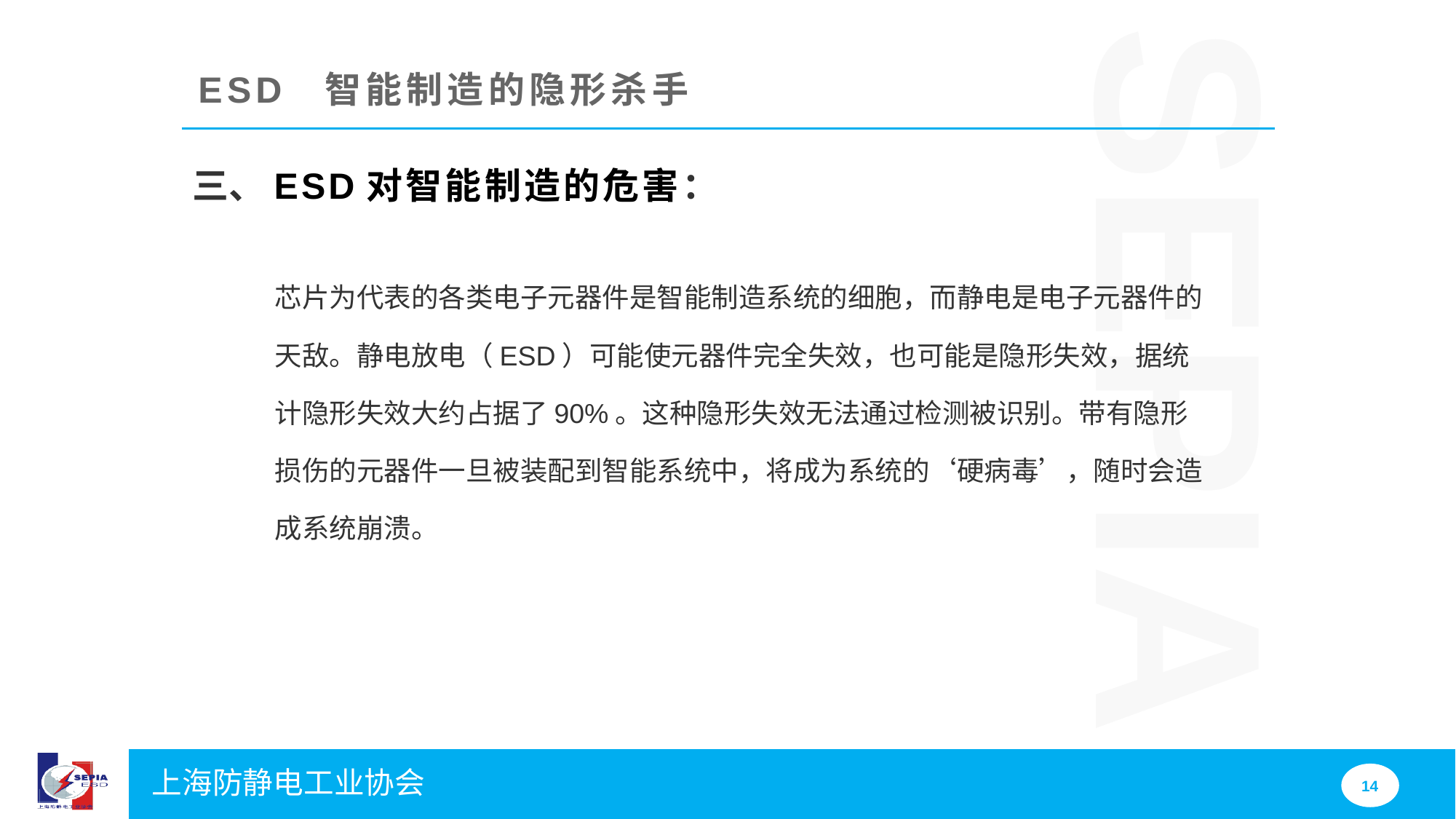

ESD  智能制造的隐形杀手
三、ESD对智能制造的危害：
芯片为代表的各类电子元器件是智能制造系统的细胞，而静电是电子元器件的天敌。静电放电（ESD）可能使元器件完全失效，也可能是隐形失效，据统计隐形失效大约占据了90%。这种隐形失效无法通过检测被识别。带有隐形损伤的元器件一旦被装配到智能系统中，将成为系统的‘硬病毒’，随时会造成系统崩溃。